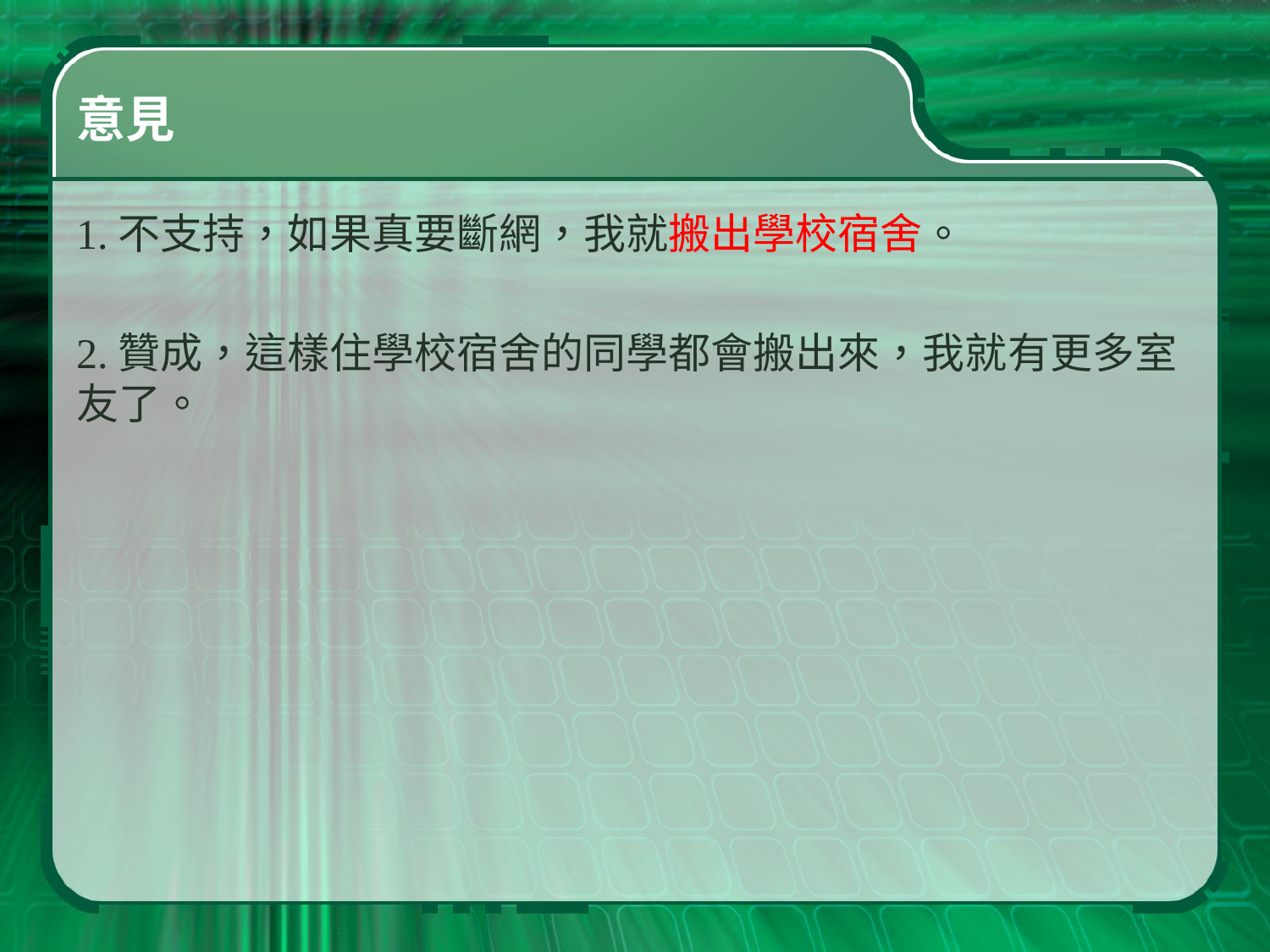

# 意見
1.不支持，如果真要斷網，我就搬出學校宿舍。

2.贊成，這樣住學校宿舍的同學都會搬出來，我就有更多室友了。